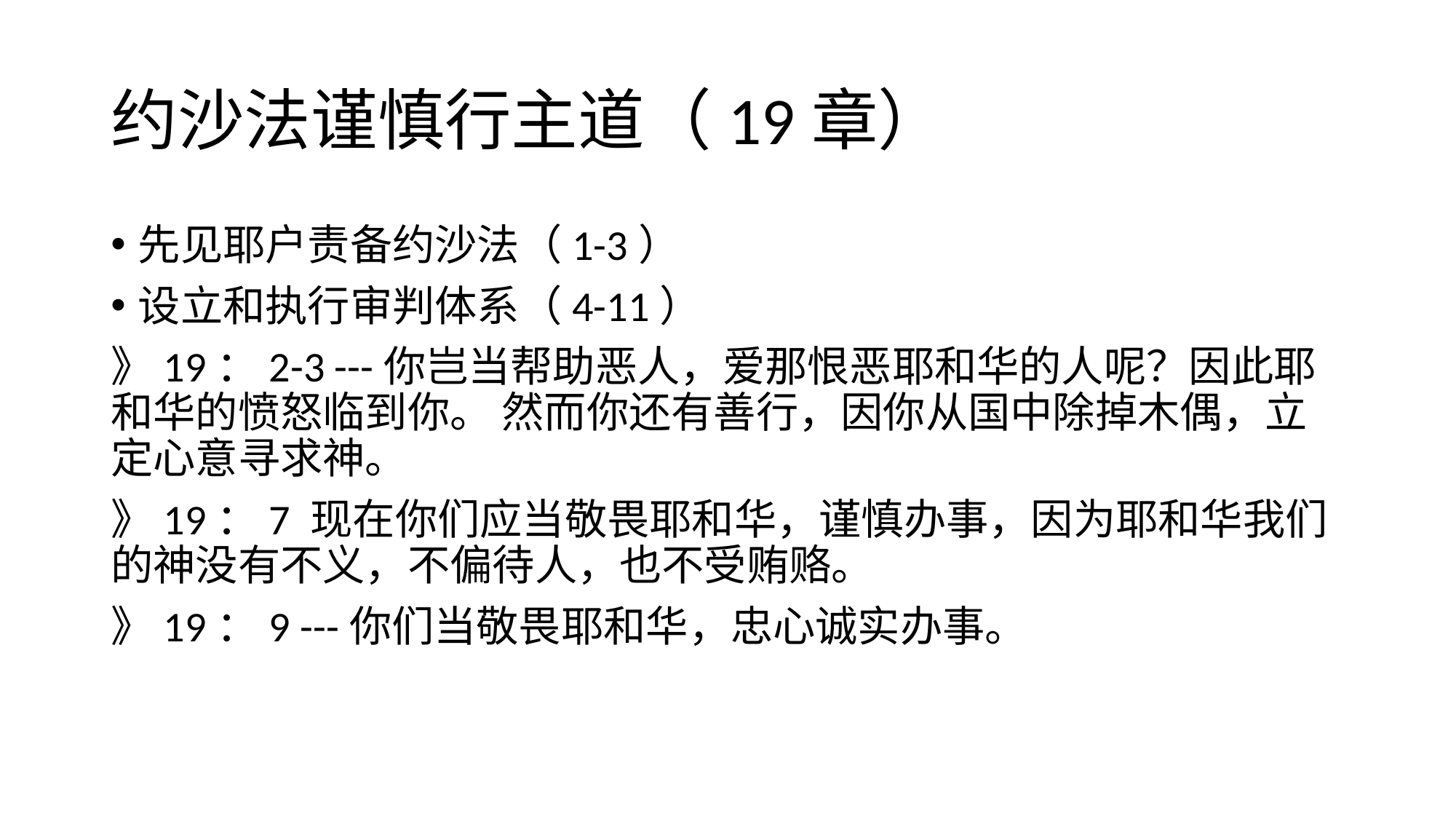

# 约沙法谨慎行主道（19章）
先见耶户责备约沙法（1-3）
设立和执行审判体系（4-11）
》19：2-3 ---你岂当帮助恶人，爱那恨恶耶和华的人呢？因此耶和华的愤怒临到你。 然而你还有善行，因你从国中除掉木偶，立定心意寻求神。
》19：7 现在你们应当敬畏耶和华，谨慎办事，因为耶和华我们的神没有不义，不偏待人，也不受贿赂。
》19：9 ---你们当敬畏耶和华，忠心诚实办事。